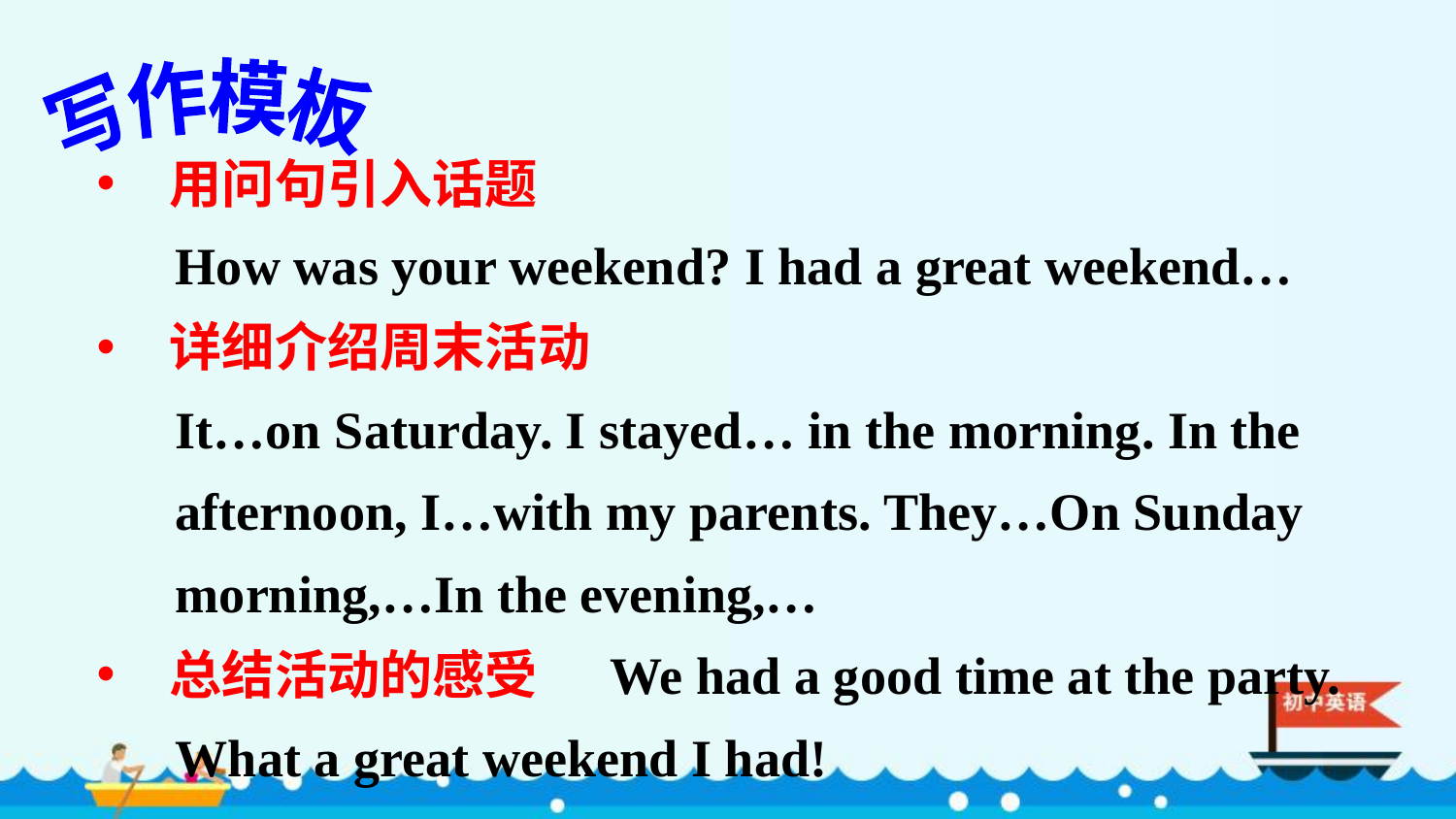

写作模板
用问句引入话题
      How was your weekend? I had a great weekend…
详细介绍周末活动
      It…on Saturday. I stayed… in the morning. In the
      afternoon, I…with my parents. They…On Sunday
      morning,…In the evening,…
总结活动的感受     We had a good time at the party.
      What a great weekend I had!